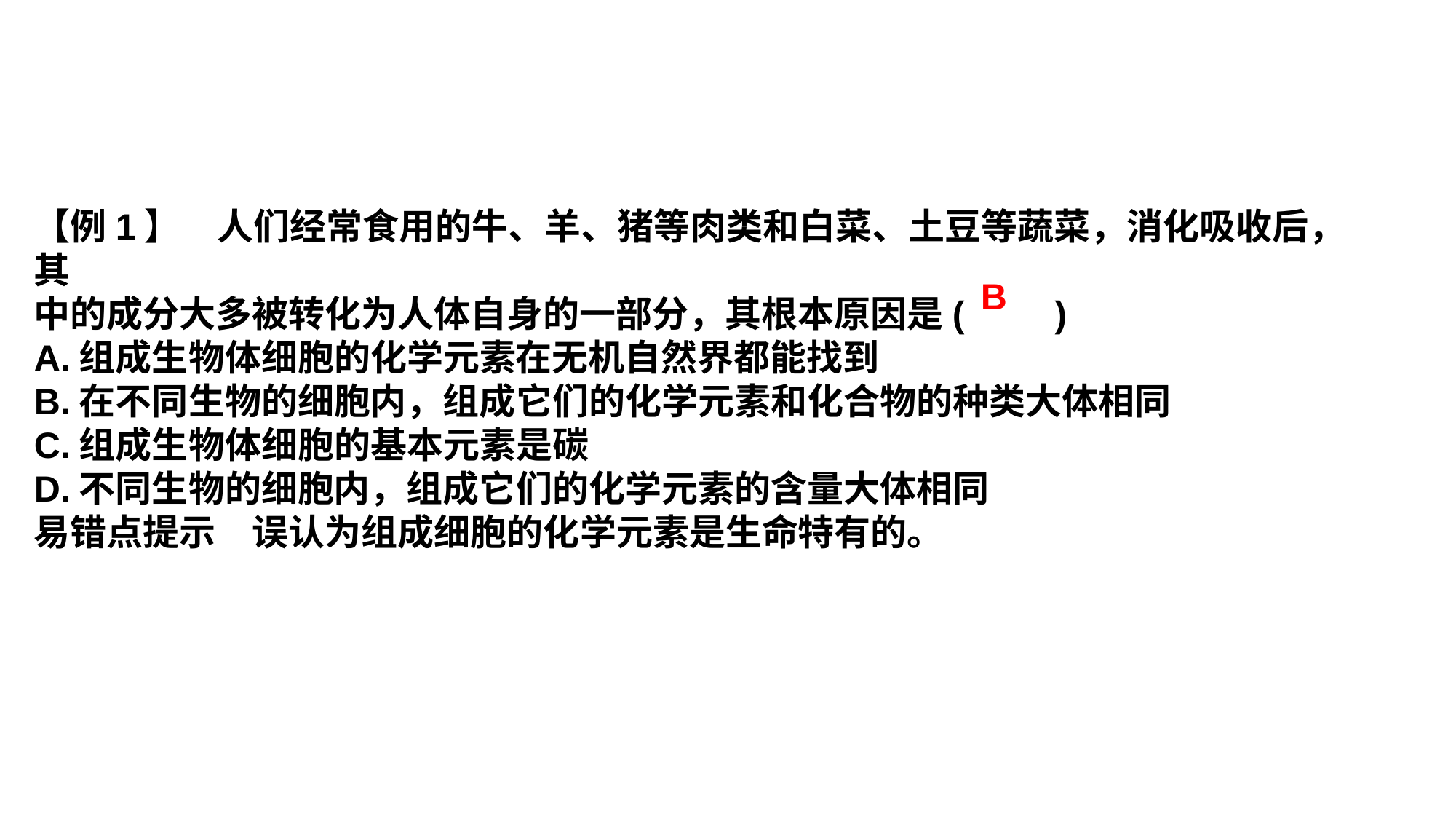

【例1】　人们经常食用的牛、羊、猪等肉类和白菜、土豆等蔬菜，消化吸收后，其
中的成分大多被转化为人体自身的一部分，其根本原因是(　　)
A.组成生物体细胞的化学元素在无机自然界都能找到
B.在不同生物的细胞内，组成它们的化学元素和化合物的种类大体相同
C.组成生物体细胞的基本元素是碳
D.不同生物的细胞内，组成它们的化学元素的含量大体相同
易错点提示　误认为组成细胞的化学元素是生命特有的。

B